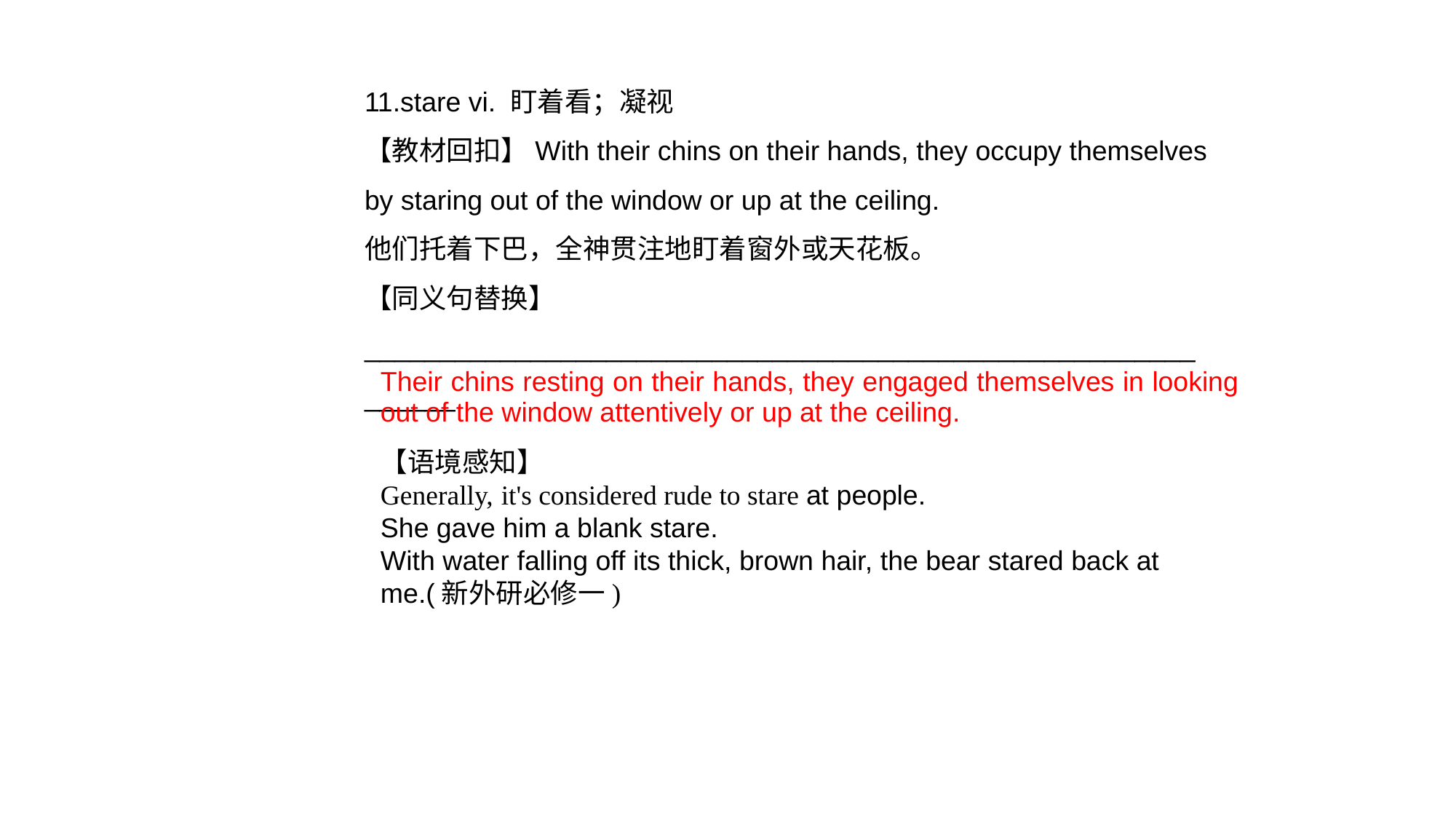

11.stare vi. 盯着看；凝视
【教材回扣】With their chins on their hands, they occupy themselves by staring out of the window or up at the ceiling.
他们托着下巴，全神贯注地盯着窗外或天花板。
【同义句替换】
_____________________________________________________________
Their chins resting on their hands, they engaged themselves in looking out of the window attentively or up at the ceiling.
【语境感知】
Generally, it's considered rude to stare at people.
She gave him a blank stare.
With water falling off its thick, brown hair, the bear stared back at me.(新外研必修一)